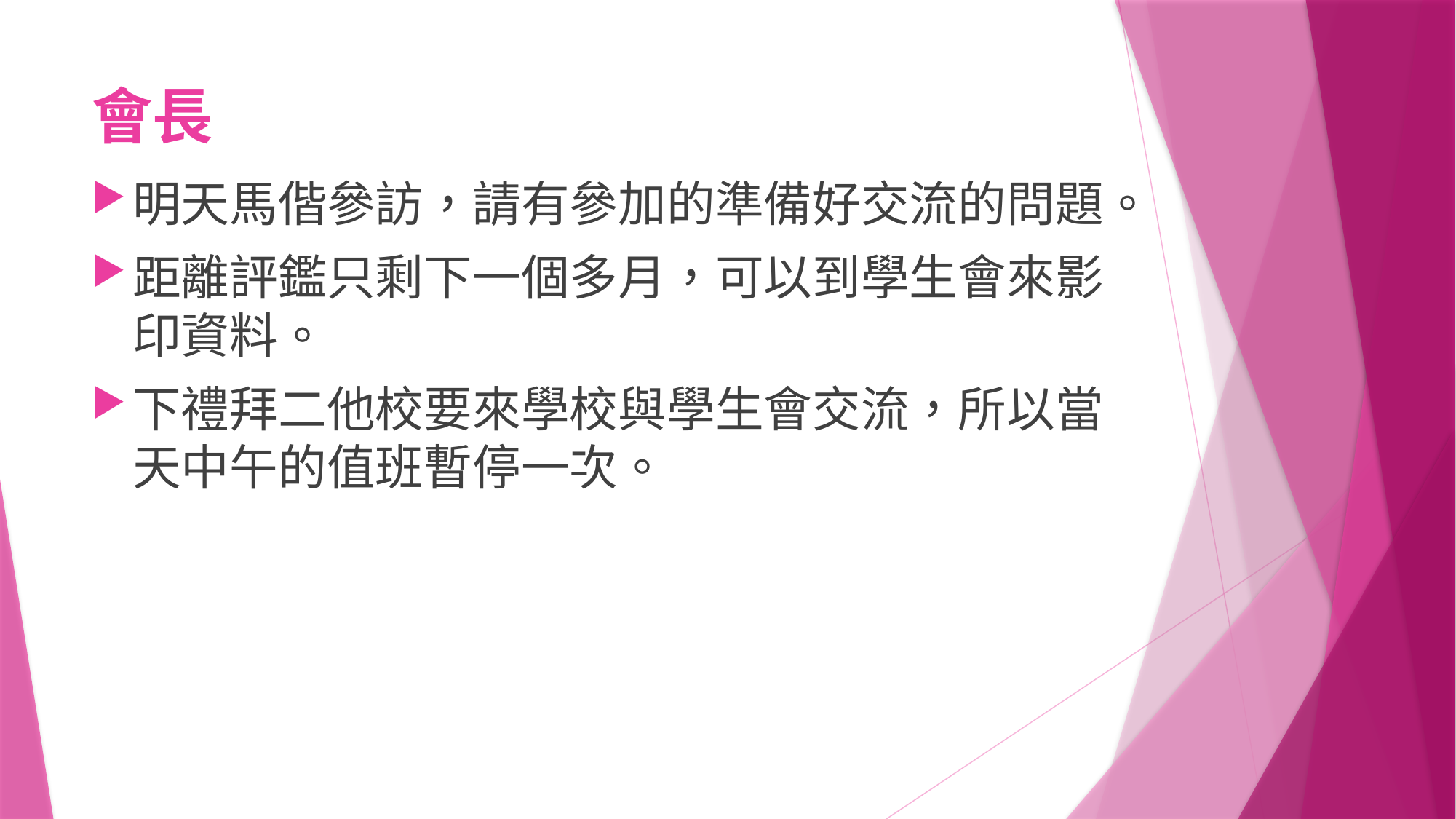

# 會長
明天馬偕參訪，請有參加的準備好交流的問題。
距離評鑑只剩下一個多月，可以到學生會來影印資料。
下禮拜二他校要來學校與學生會交流，所以當天中午的值班暫停一次。